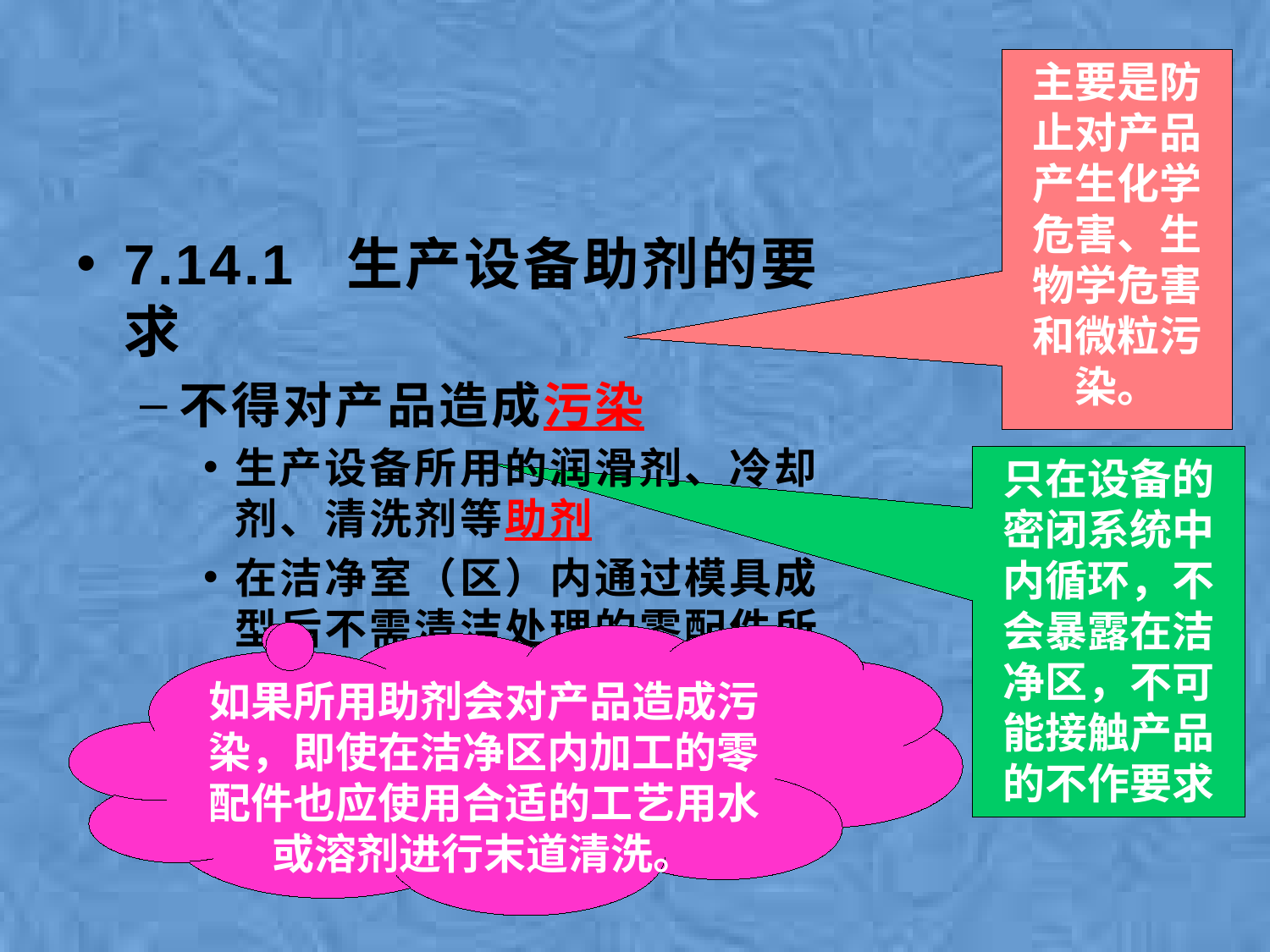

主要是防止对产品产生化学危害、生物学危害和微粒污染。
7.14.1  生产设备助剂的要求
不得对产品造成污染
生产设备所用的润滑剂、冷却剂、清洗剂等助剂
在洁净室（区）内通过模具成型后不需清洁处理的零配件所用的脱模剂
只在设备的密闭系统中内循环，不会暴露在洁净区，不可能接触产品的不作要求
如果所用助剂会对产品造成污染，即使在洁净区内加工的零配件也应使用合适的工艺用水或溶剂进行末道清洗。